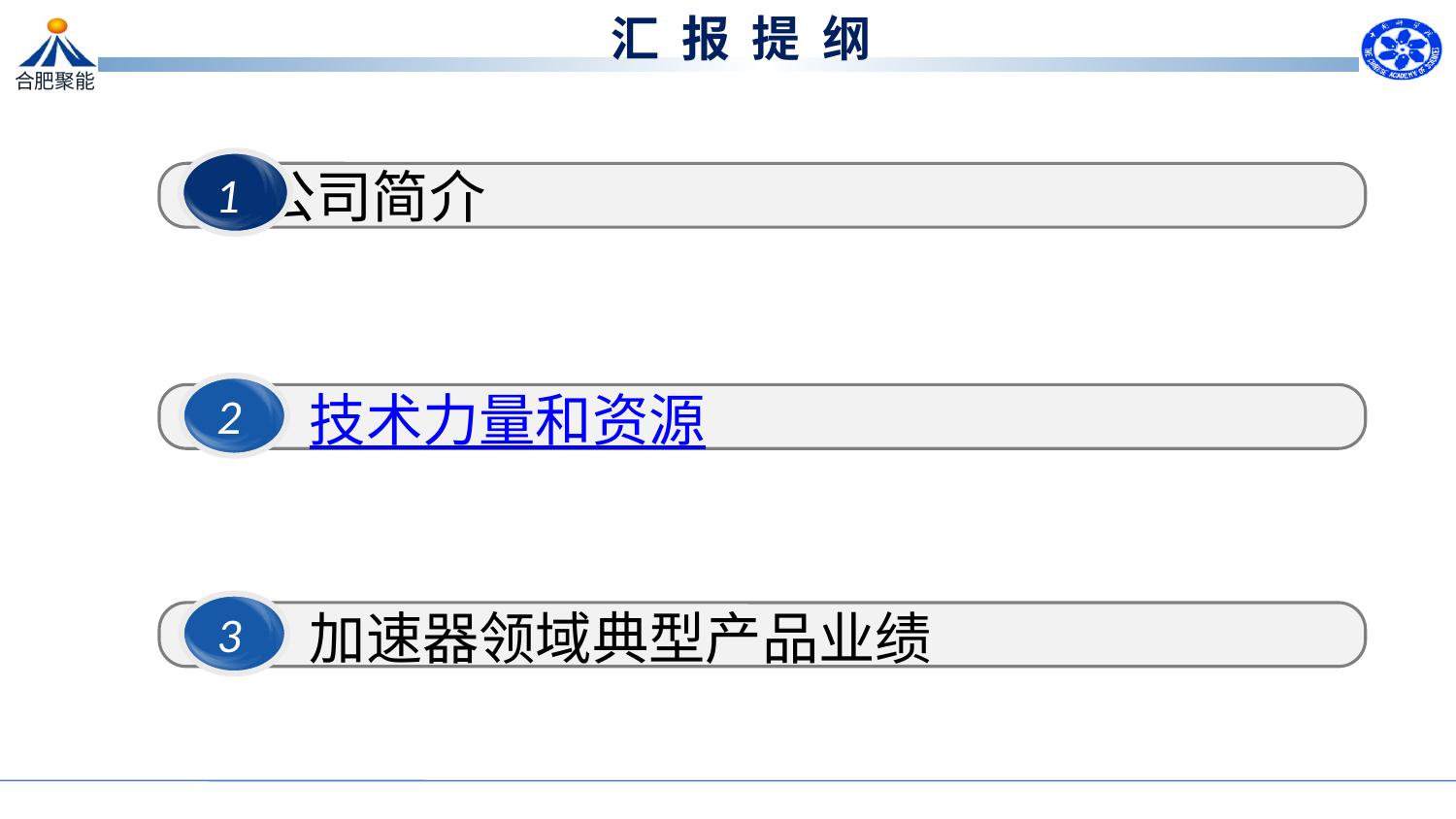

汇  报  提  纲

1
     公司简介

       技术力量和资源
2

       加速器领域典型产品业绩
3